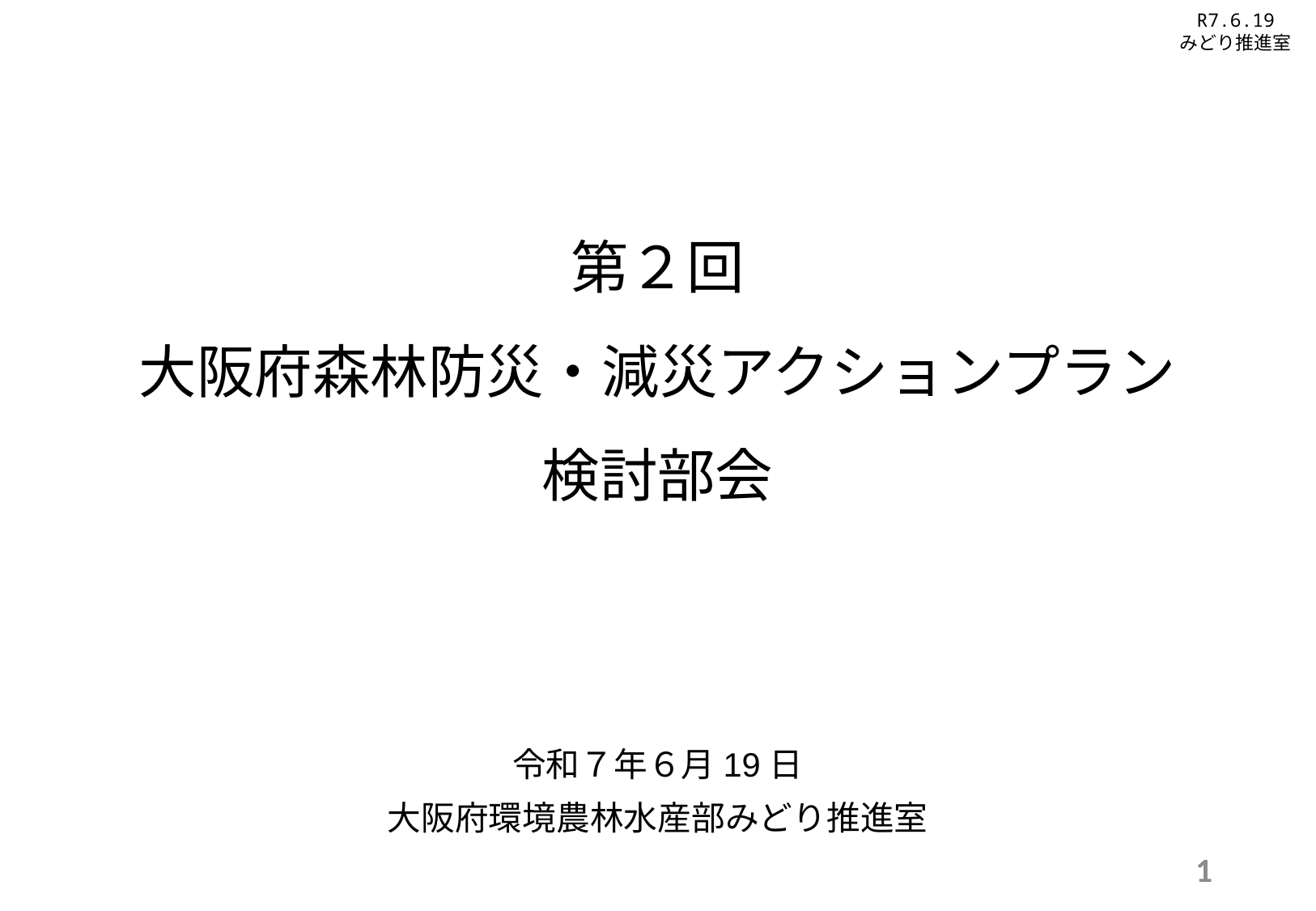

R7.6.19
みどり推進室
# 第２回 大阪府森林防災・減災アクションプラン 検討部会
令和７年６月19日
大阪府環境農林水産部みどり推進室
1